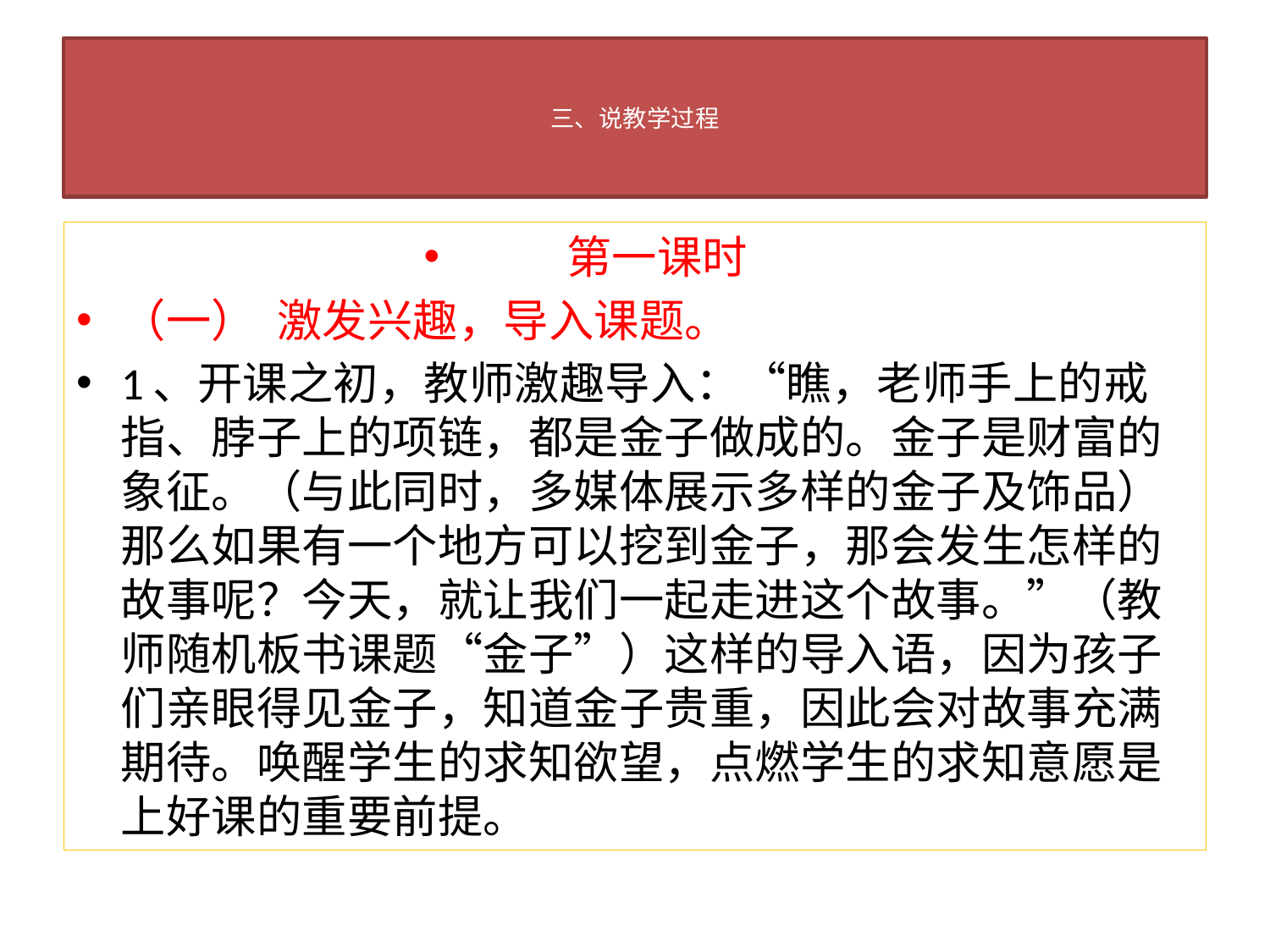

# 三、说教学过程
第一课时
（一）  激发兴趣，导入课题。
1、开课之初，教师激趣导入：“瞧，老师手上的戒指、脖子上的项链，都是金子做成的。金子是财富的象征。（与此同时，多媒体展示多样的金子及饰品）那么如果有一个地方可以挖到金子，那会发生怎样的故事呢？今天，就让我们一起走进这个故事。”（教师随机板书课题“金子”）这样的导入语，因为孩子们亲眼得见金子，知道金子贵重，因此会对故事充满期待。唤醒学生的求知欲望，点燃学生的求知意愿是上好课的重要前提。